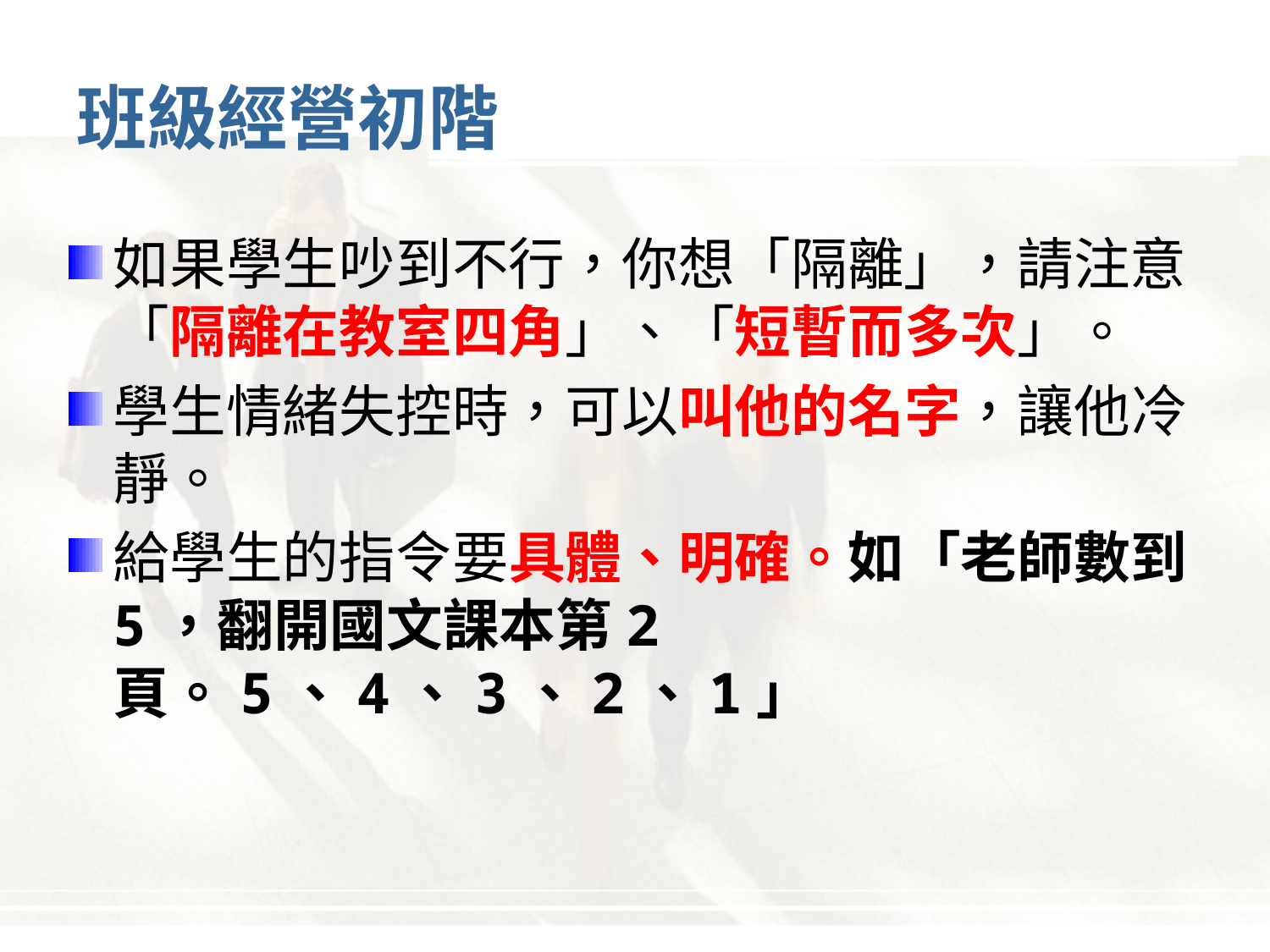

# 班級經營初階
如果學生吵到不行，你想「隔離」，請注意「隔離在教室四角」、「短暫而多次」。
學生情緒失控時，可以叫他的名字，讓他冷靜。
給學生的指令要具體、明確。如「老師數到5，翻開國文課本第2頁。5、4、3、2、1」